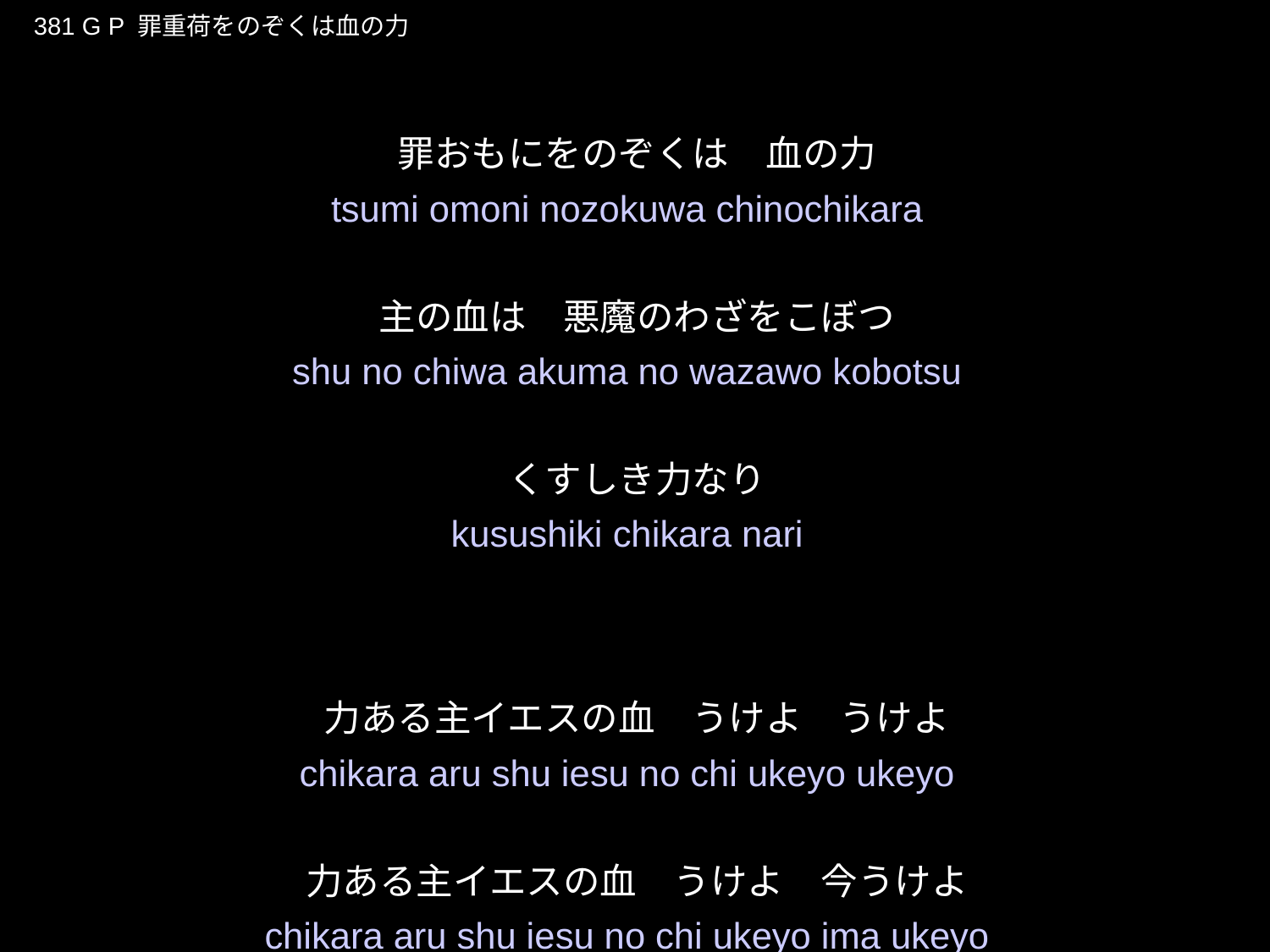

つみおもにをのぞくはちのちから
★P
381 G P 罪重荷をのぞくは血の力
★４
罪おもにをのぞくは　血の力
主の血は　悪魔のわざをこぼつ
くすしき力なり
力ある主イエスの血　うけよ　うけよ
力ある主イエスの血　うけよ　今うけよ
tsumi omoni nozokuwa chinochikara
shu no chiwa akuma no wazawo kobotsu
kusushiki chikara nari
chikara aru shu iesu no chi ukeyo ukeyo
chikara aru shu iesu no chi ukeyo ima ukeyo